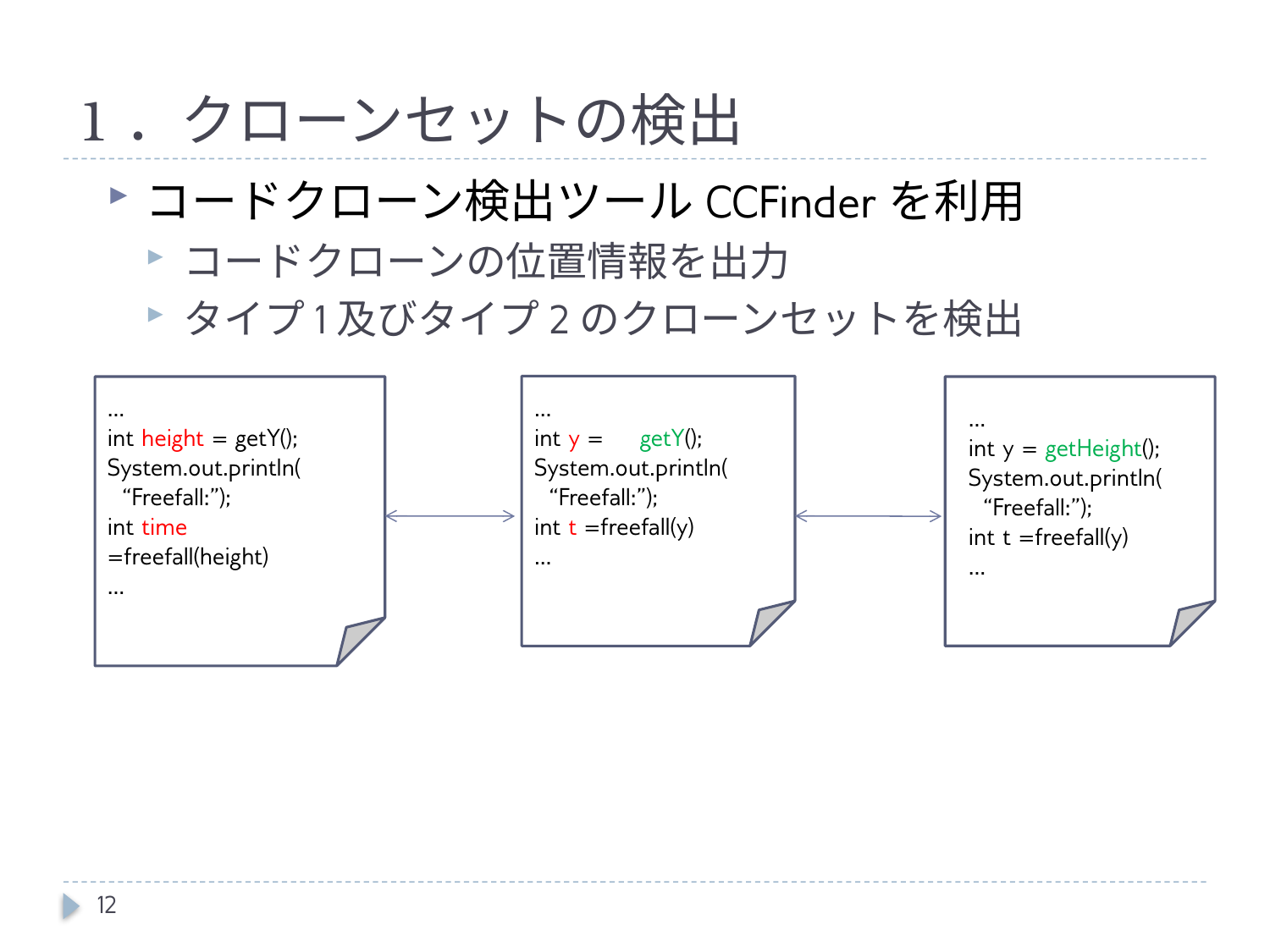

# 1．クローンセットの検出
コードクローン検出ツールCCFinderを利用
コードクローンの位置情報を出力
タイプ1及びタイプ2のクローンセットを検出

…
int height = getY();
System.out.println(
  “Freefall:”);
int time　=freefall(height)
…
…
int y =　getY();
System.out.println(
  “Freefall:”);
int t =freefall(y)
…
…
int y = getHeight();
System.out.println(
  “Freefall:”);
int t =freefall(y)
…
12